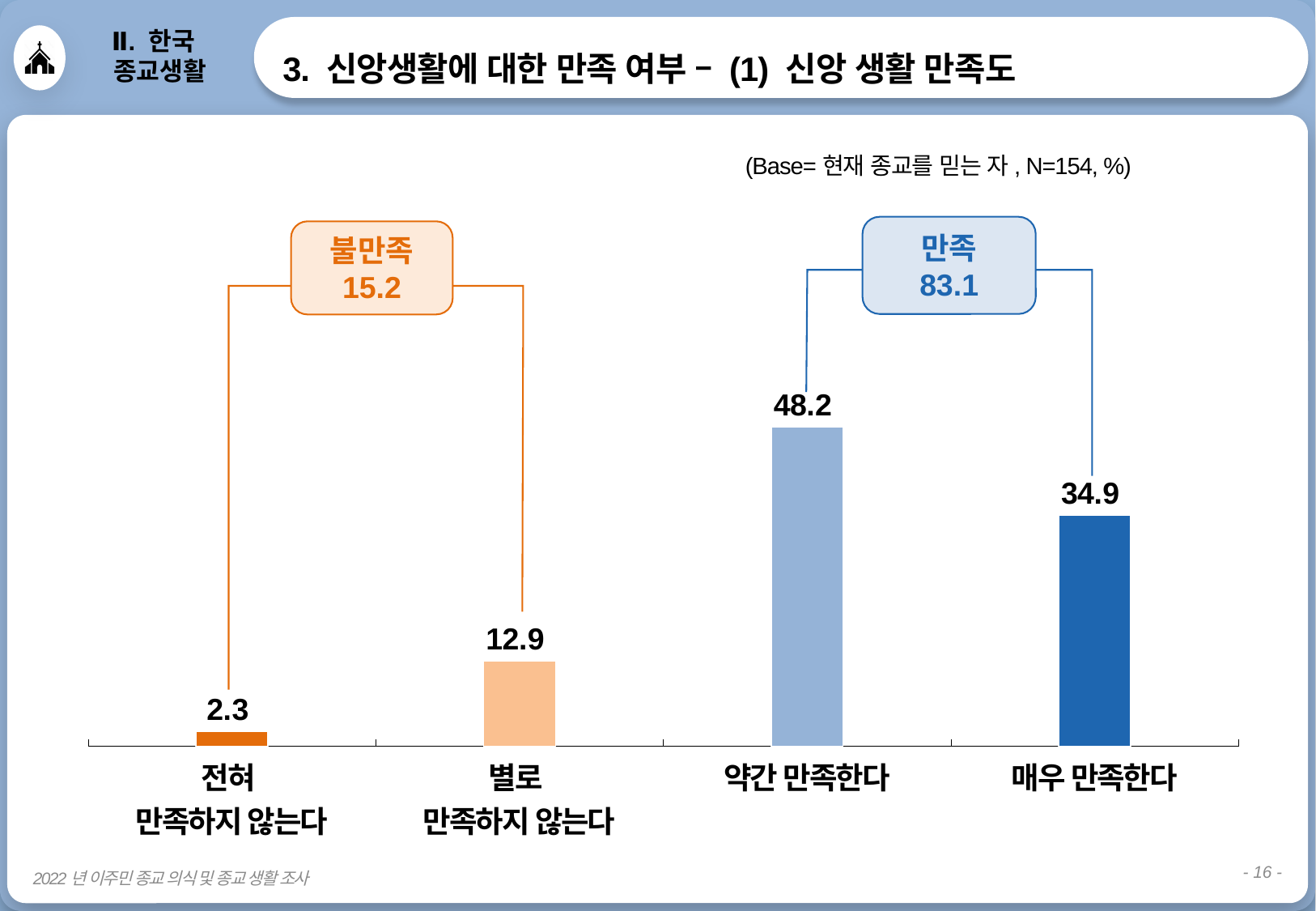

3. 신앙생활에 대한 만족 여부 – (1) 신앙 생활 만족도
Ⅱ. 한국
 종교생활
(Base=현재 종교를 믿는 자, N=154, %)
만족
83.1
불만족
15.2

### Chart

| Category | 개신교인 |
|---|---|
| 전혀 만족하지 않는다 | 별로 만족하지 않는다 | 약간 만족한다 | 매우 만족한다 |
| --- | --- | --- | --- |